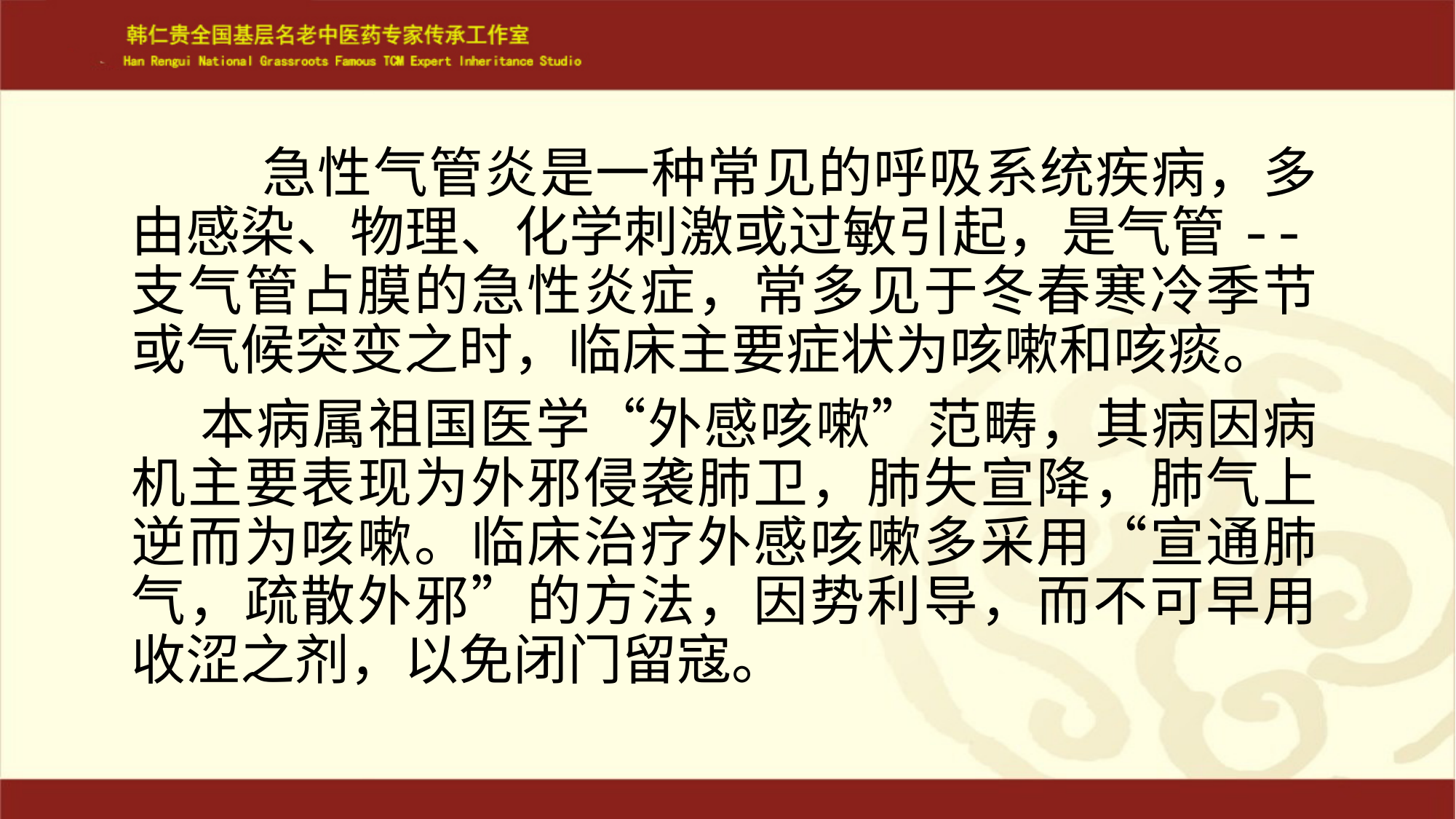

急性气管炎是一种常见的呼吸系统疾病，多由感染、物理、化学刺激或过敏引起，是气管--支气管占膜的急性炎症，常多见于冬春寒冷季节或气候突变之时，临床主要症状为咳嗽和咳痰。
    本病属祖国医学“外感咳嗽”范畴，其病因病机主要表现为外邪侵袭肺卫，肺失宣降，肺气上逆而为咳嗽。临床治疗外感咳嗽多采用“宣通肺气，疏散外邪”的方法，因势利导，而不可早用收涩之剂，以免闭门留寇。